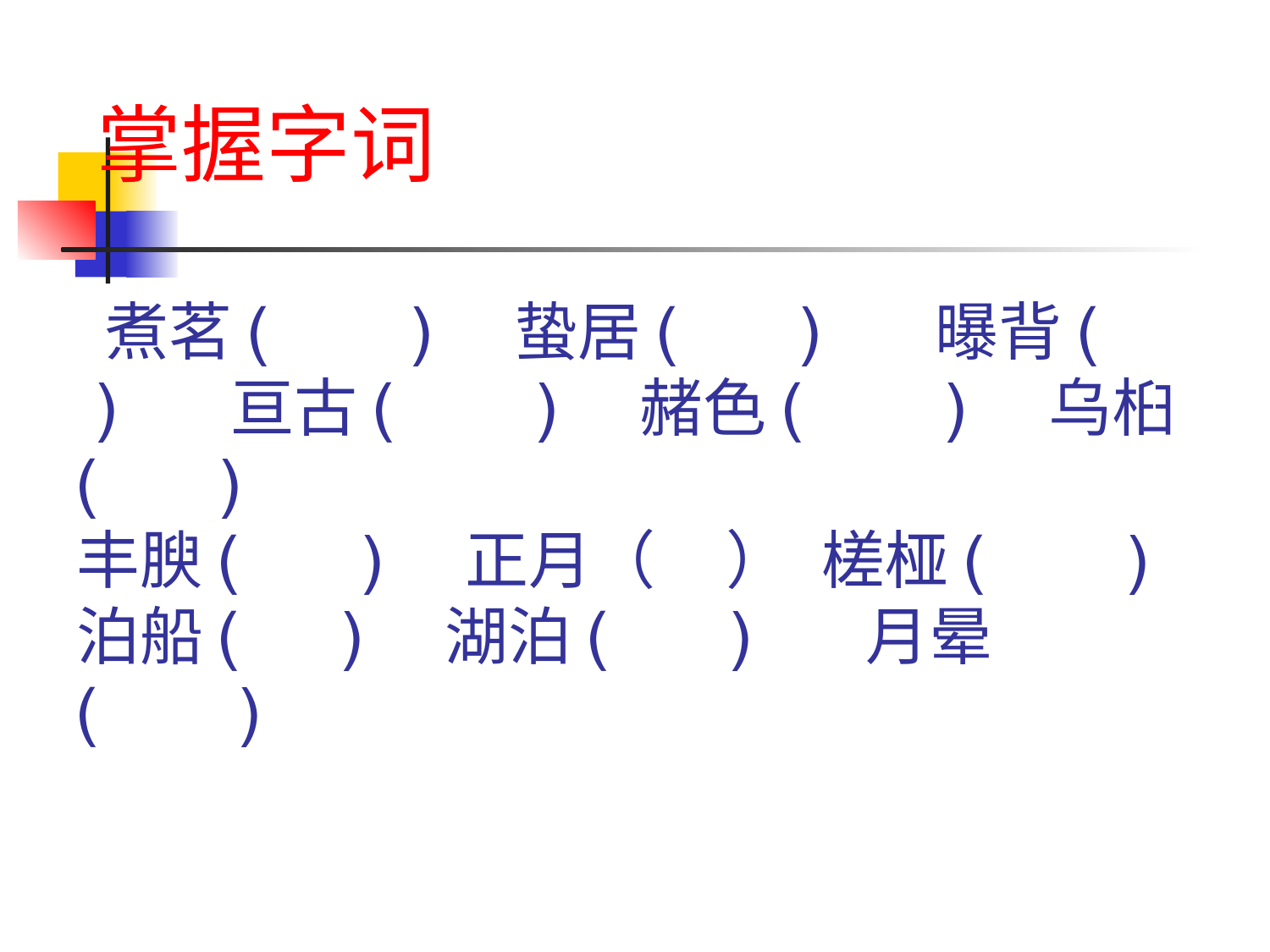

掌握字词
# 煮茗(       )  蛰居(      )   曝背(      )   亘古(       )  赭色(       )  乌桕(      )   丰腴(      )  正月（     ） 槎桠(       )   泊船(     )  湖泊(      )   月晕(       )